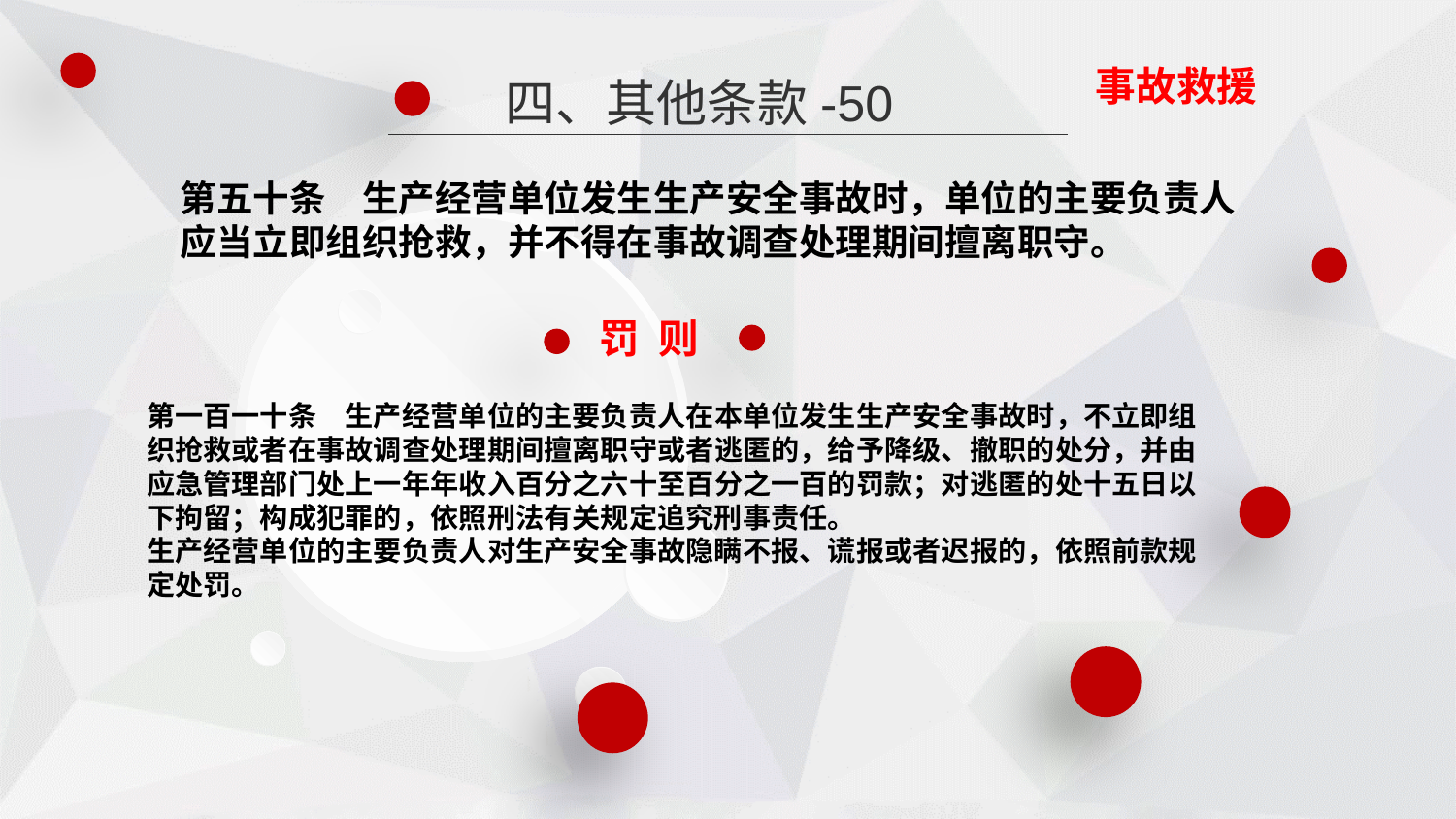

事故救援
四、其他条款-50

第五十条　生产经营单位发生生产安全事故时，单位的主要负责人应当立即组织抢救，并不得在事故调查处理期间擅离职守。

罚  则

第一百一十条　生产经营单位的主要负责人在本单位发生生产安全事故时，不立即组织抢救或者在事故调查处理期间擅离职守或者逃匿的，给予降级、撤职的处分，并由应急管理部门处上一年年收入百分之六十至百分之一百的罚款；对逃匿的处十五日以下拘留；构成犯罪的，依照刑法有关规定追究刑事责任。
生产经营单位的主要负责人对生产安全事故隐瞒不报、谎报或者迟报的，依照前款规定处罚。